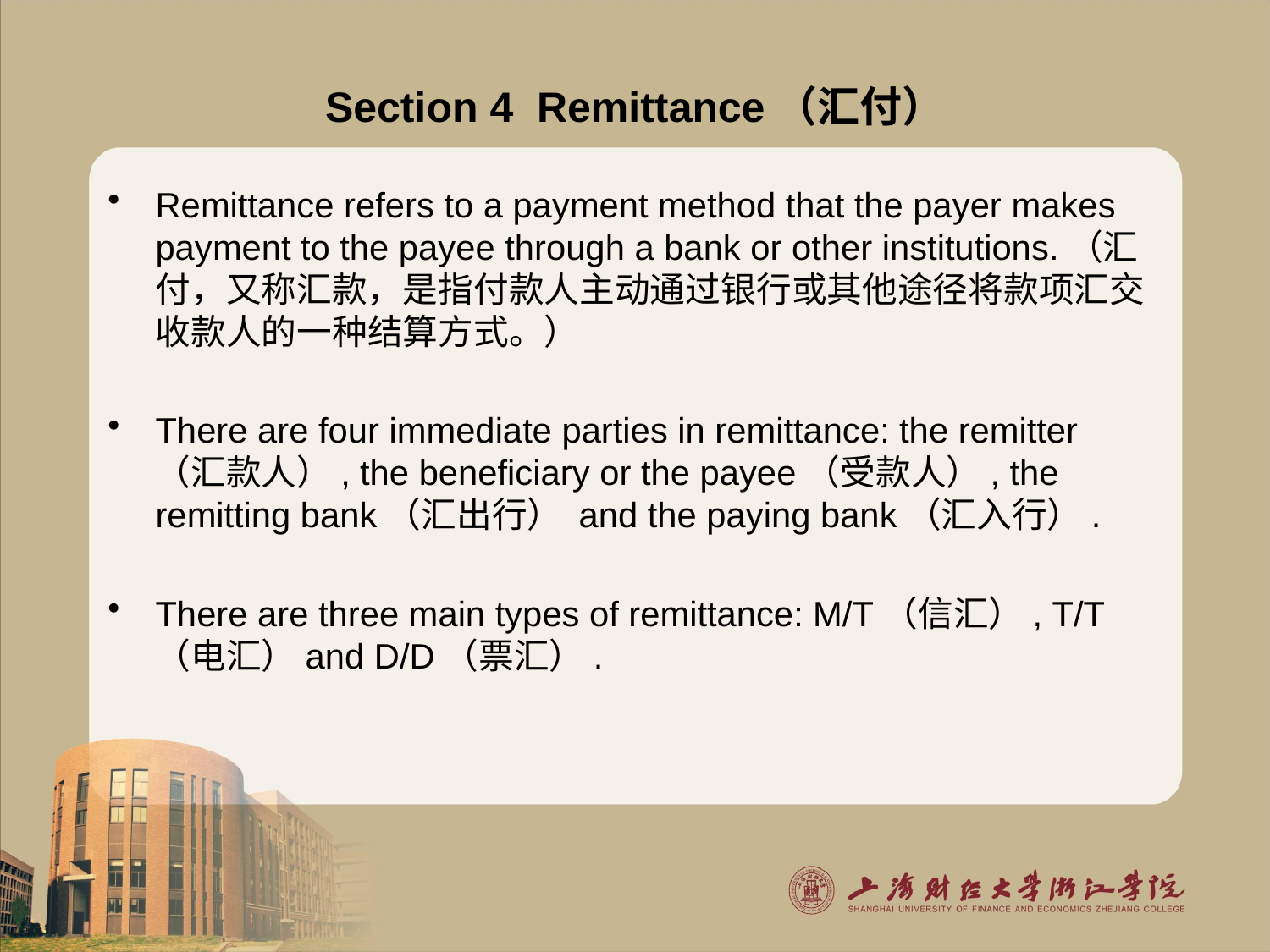

# Section 4  Remittance（汇付）
Remittance refers to a payment method that the payer makes payment to the payee through a bank or other institutions.（汇付，又称汇款，是指付款人主动通过银行或其他途径将款项汇交收款人的一种结算方式。）

There are four immediate parties in remittance: the remitter（汇款人）, the beneficiary or the payee（受款人）, the remitting bank（汇出行） and the paying bank（汇入行）.

There are three main types of remittance: M/T（信汇）, T/T （电汇）and D/D（票汇）.